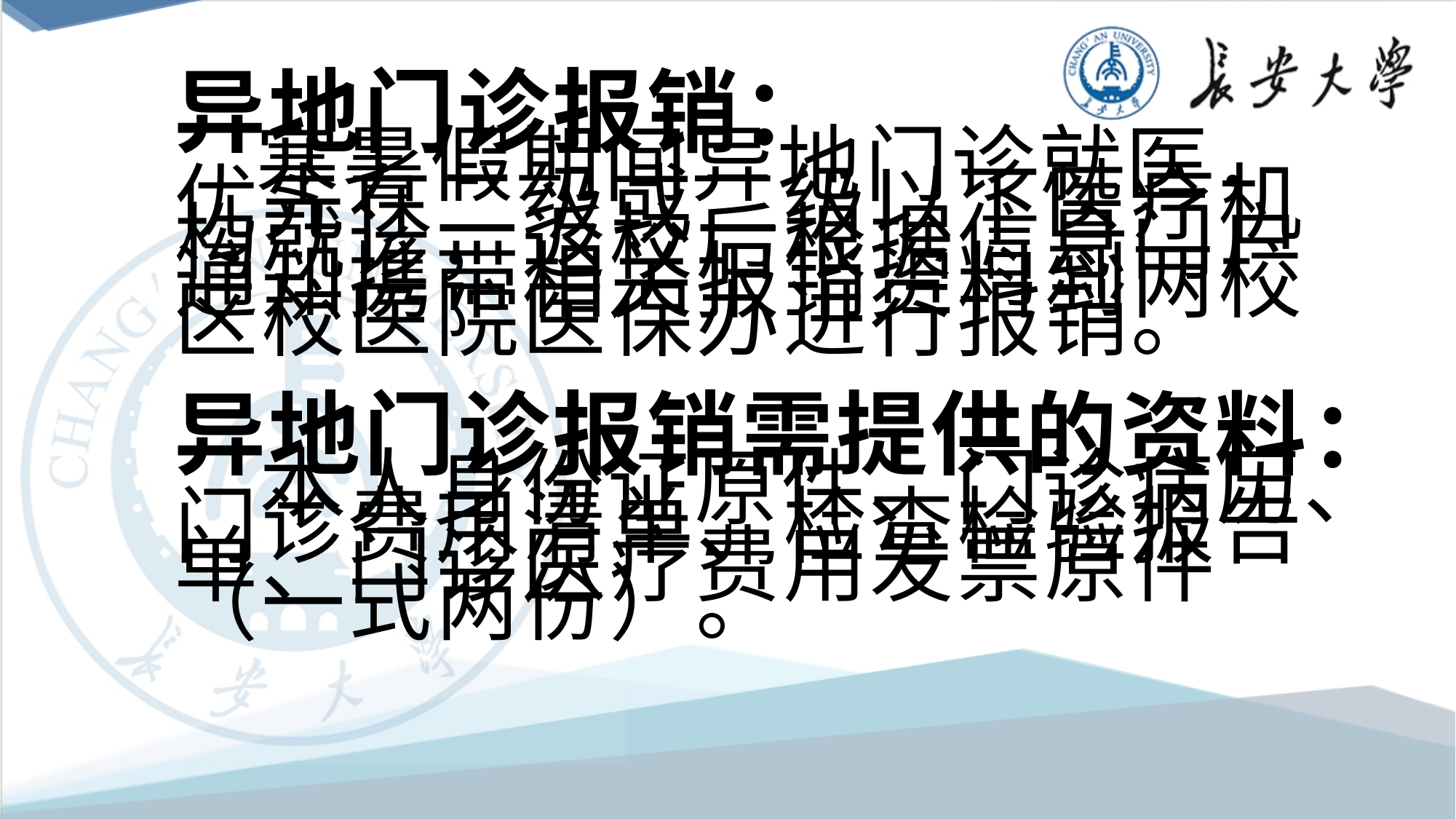

异地门诊报销：
      寒暑假期间异地门诊就医，优先在二级或二级以下医疗机构就诊，返校后根据信息门户通知携带相关报销资料到两校区校医院医保办进行报销。

异地门诊报销需提供的资料：
    本人身份证原件、门诊病历、门诊费用清单、检查检验报告单、门诊医疗费用发票原件（一式两份）。